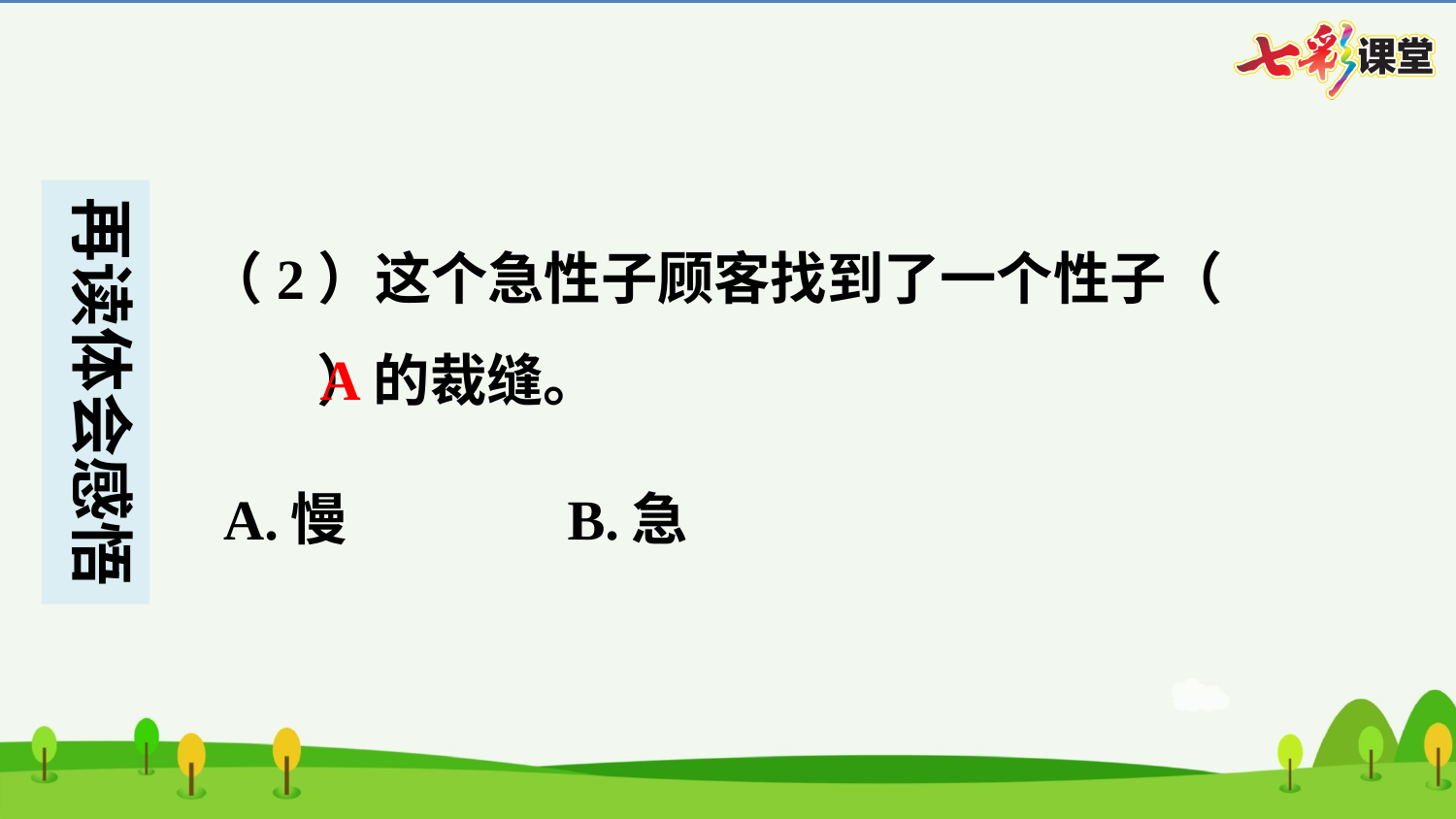

（2）这个急性子顾客找到了一个性子（　A　）的裁缝。
A
| A.慢 | B.急 |
| --- | --- |